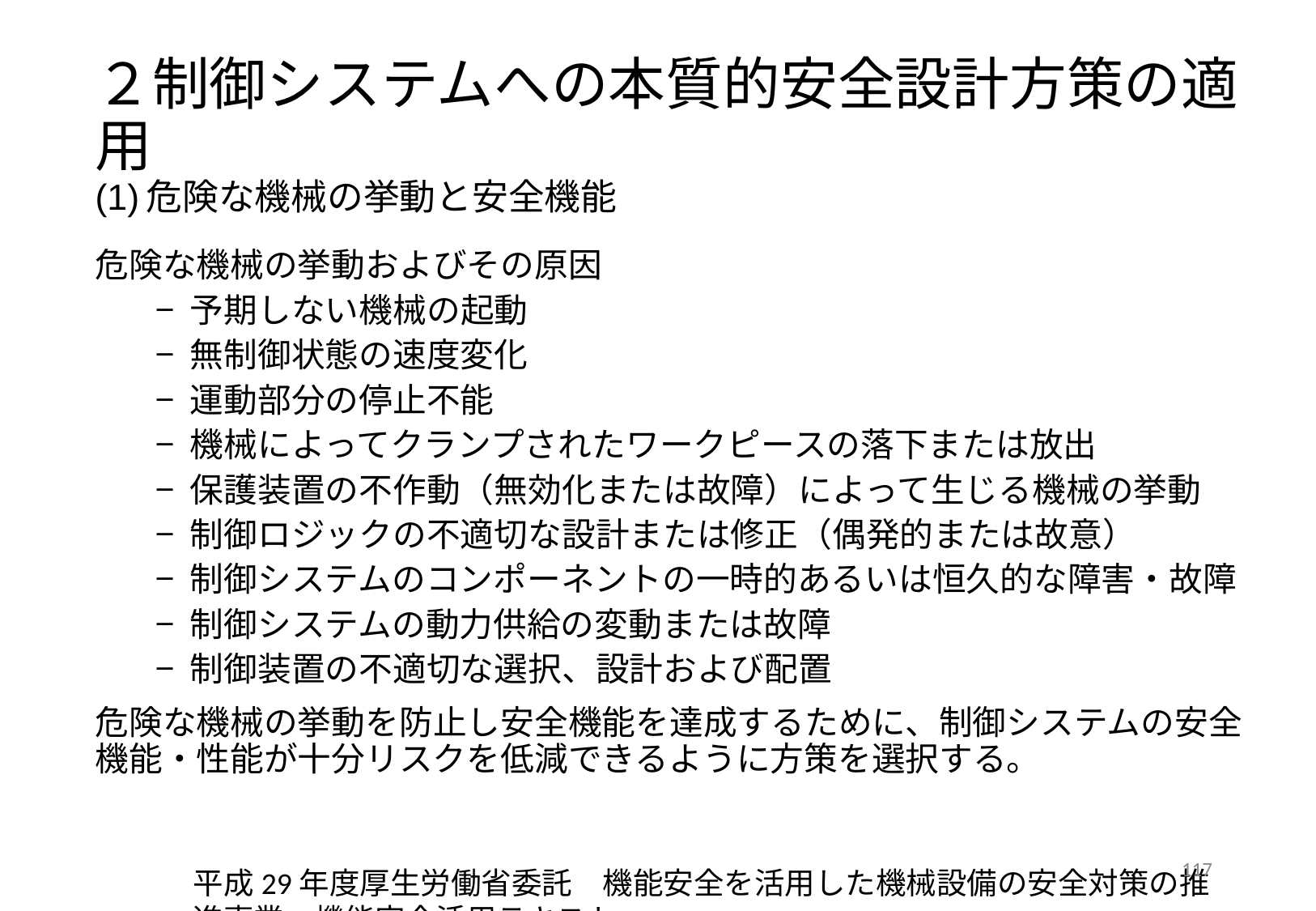

# ２制御システムへの本質的安全設計方策の適用 (1)危険な機械の挙動と安全機能
危険な機械の挙動およびその原因
− 予期しない機械の起動
− 無制御状態の速度変化
− 運動部分の停止不能
− 機械によってクランプされたワークピースの落下または放出
− 保護装置の不作動（無効化または故障）によって生じる機械の挙動
− 制御ロジックの不適切な設計または修正（偶発的または故意）
− 制御システムのコンポーネントの一時的あるいは恒久的な障害・故障
− 制御システムの動力供給の変動または故障
− 制御装置の不適切な選択、設計および配置
危険な機械の挙動を防止し安全機能を達成するために、制御システムの安全機能・性能が十分リスクを低減できるように方策を選択する。
117
平成29年度厚生労働省委託　機能安全を活用した機械設備の安全対策の推進事業　機能安全活用テキスト